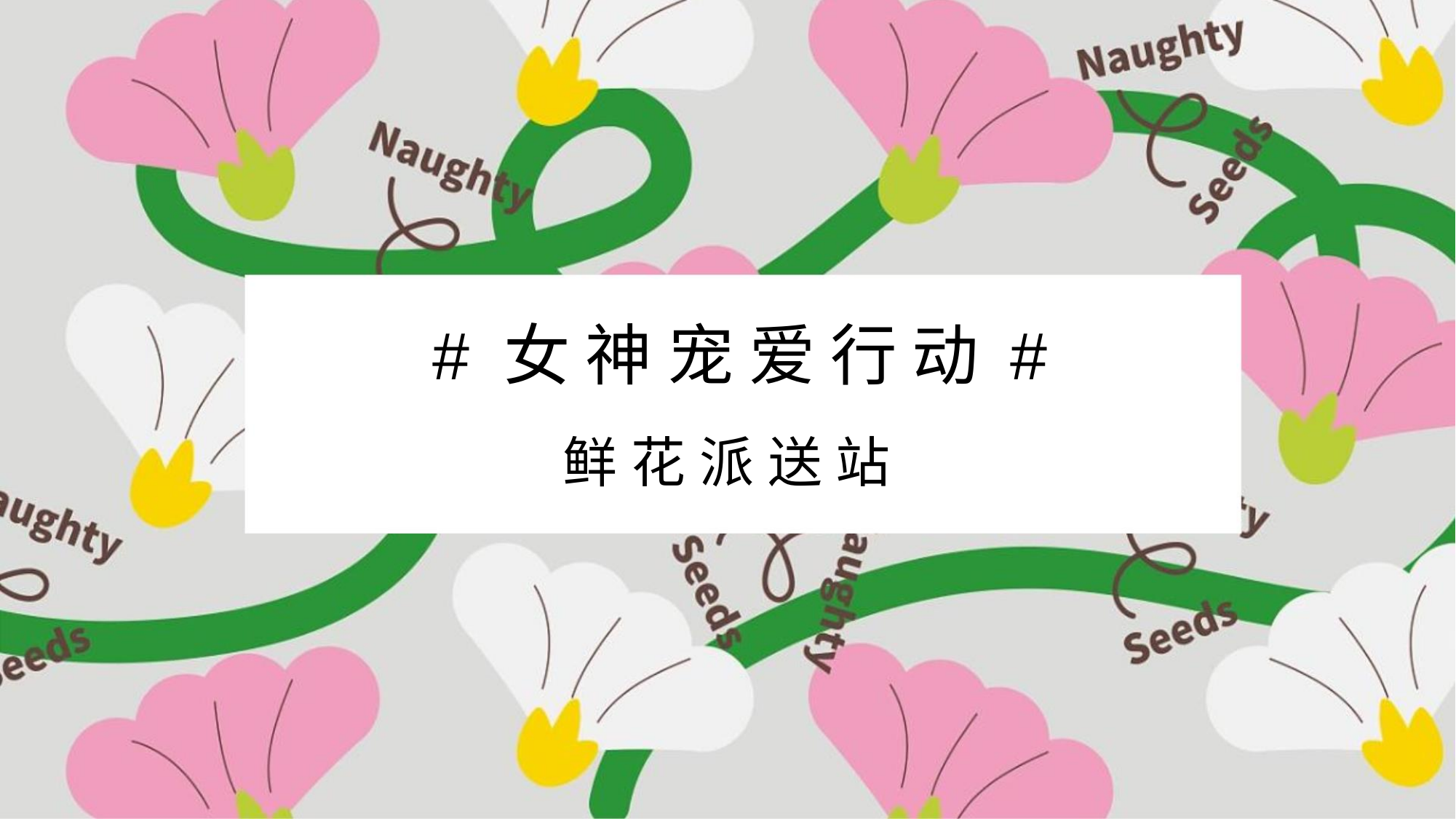

# 女 神 宠 爱 行 动 #
# 女 神 宠 爱 行 动 #
鲜 花 派 送 站